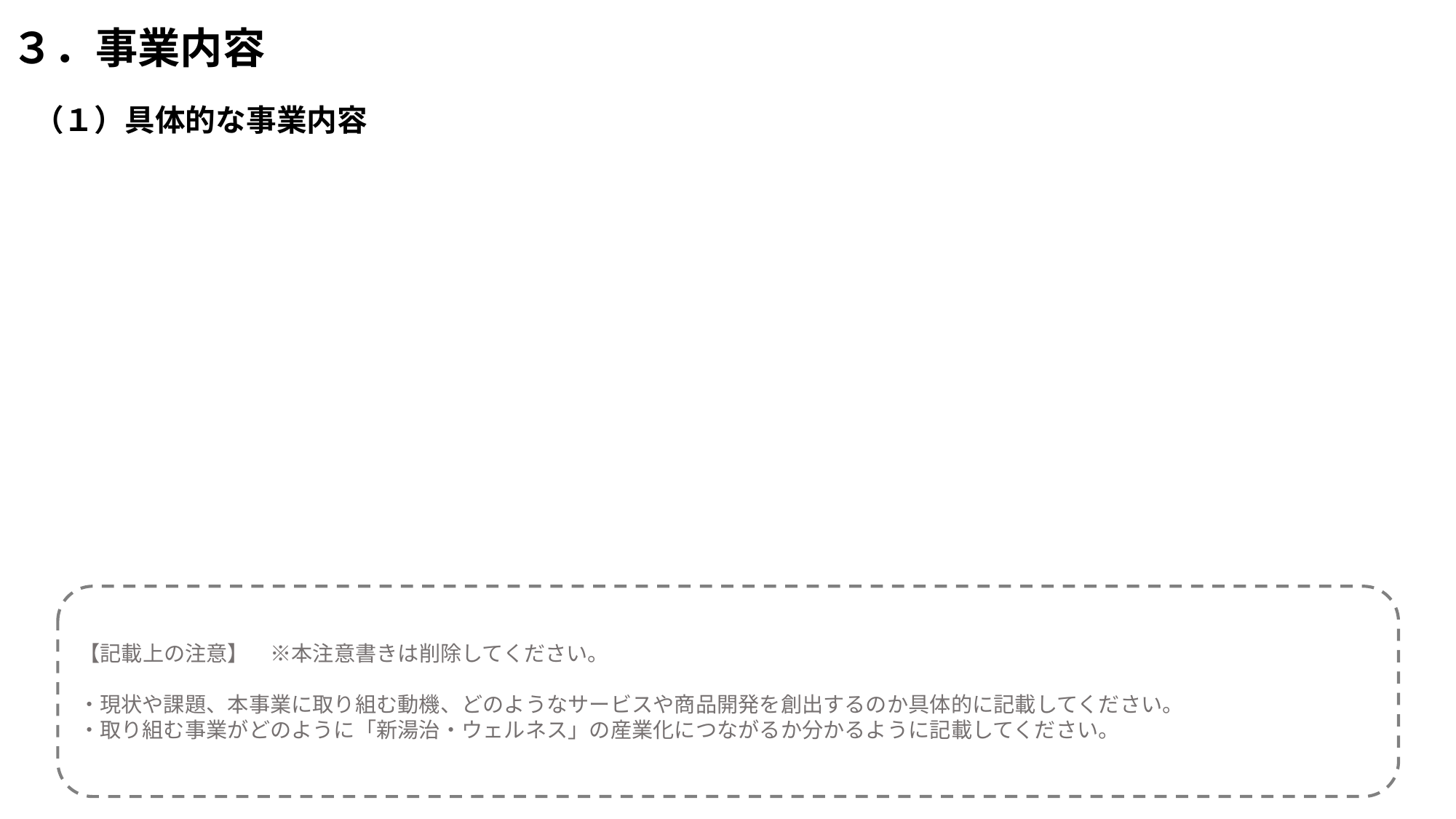

# ３．事業内容
（１）具体的な事業内容

【記載上の注意】　※本注意書きは削除してください。

・現状や課題、本事業に取り組む動機、どのようなサービスや商品開発を創出するのか具体的に記載してください。
・取り組む事業がどのように「新湯治・ウェルネス」の産業化につながるか分かるように記載してください。